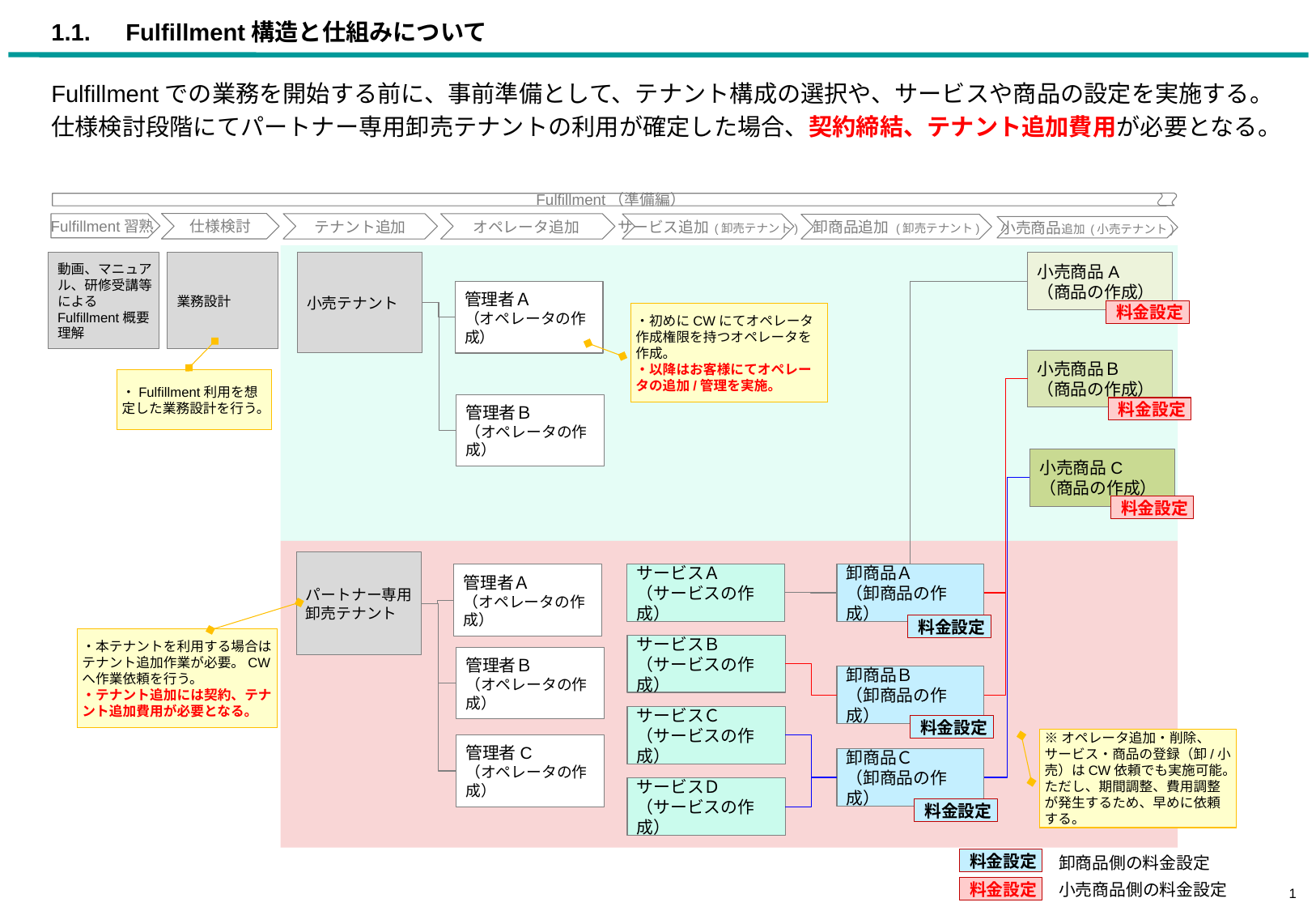

# 1.1.　Fulfillment構造と仕組みについて
Fulfillmentでの業務を開始する前に、事前準備として、テナント構成の選択や、サービスや商品の設定を実施する。
仕様検討段階にてパートナー専用卸売テナントの利用が確定した場合、契約締結、テナント追加費用が必要となる。

Fulfillment（準備編）
オペレータ追加
サービス追加 (卸売テナント)
小売商品追加 (小売テナント)
仕様検討
Fulfillment習熟
テナント追加
卸商品追加 (卸売テナント)

動画、マニュアル、研修受講等によるFulfillment概要理解
業務設計
小売テナント
小売商品A
（商品の作成）
管理者Ａ
（オペレータの作成）
料金設定
・初めにCWにてオペレータ作成権限を持つオペレータを作成。
・以降はお客様にてオペレータの追加/管理を実施。
小売商品Ｂ
（商品の作成）
・Fulfillment利用を想定した業務設計を行う。
管理者Ｂ
（オペレータの作成）
料金設定
小売商品C
（商品の作成）
料金設定

パートナー専用
卸売テナント
サービスＡ
（サービスの作成）
卸商品Ａ
（卸商品の作成）
管理者Ａ
（オペレータの作成）
料金設定
・本テナントを利用する場合はテナント追加作業が必要。CWへ作業依頼を行う。
・テナント追加には契約、テナント追加費用が必要となる。
サービスＢ
（サービスの作成）
管理者Ｂ
（オペレータの作成）
卸商品Ｂ
（卸商品の作成）
サービスＣ
（サービスの作成）
料金設定
※オペレータ追加・削除、サービス・商品の登録（卸/小売）はCW依頼でも実施可能。ただし、期間調整、費用調整が発生するため、早めに依頼する。
管理者C
（オペレータの作成）
卸商品Ｃ
（卸商品の作成）
サービスＤ
（サービスの作成）
料金設定
卸商品側の料金設定
料金設定
小売商品側の料金設定
料金設定
1